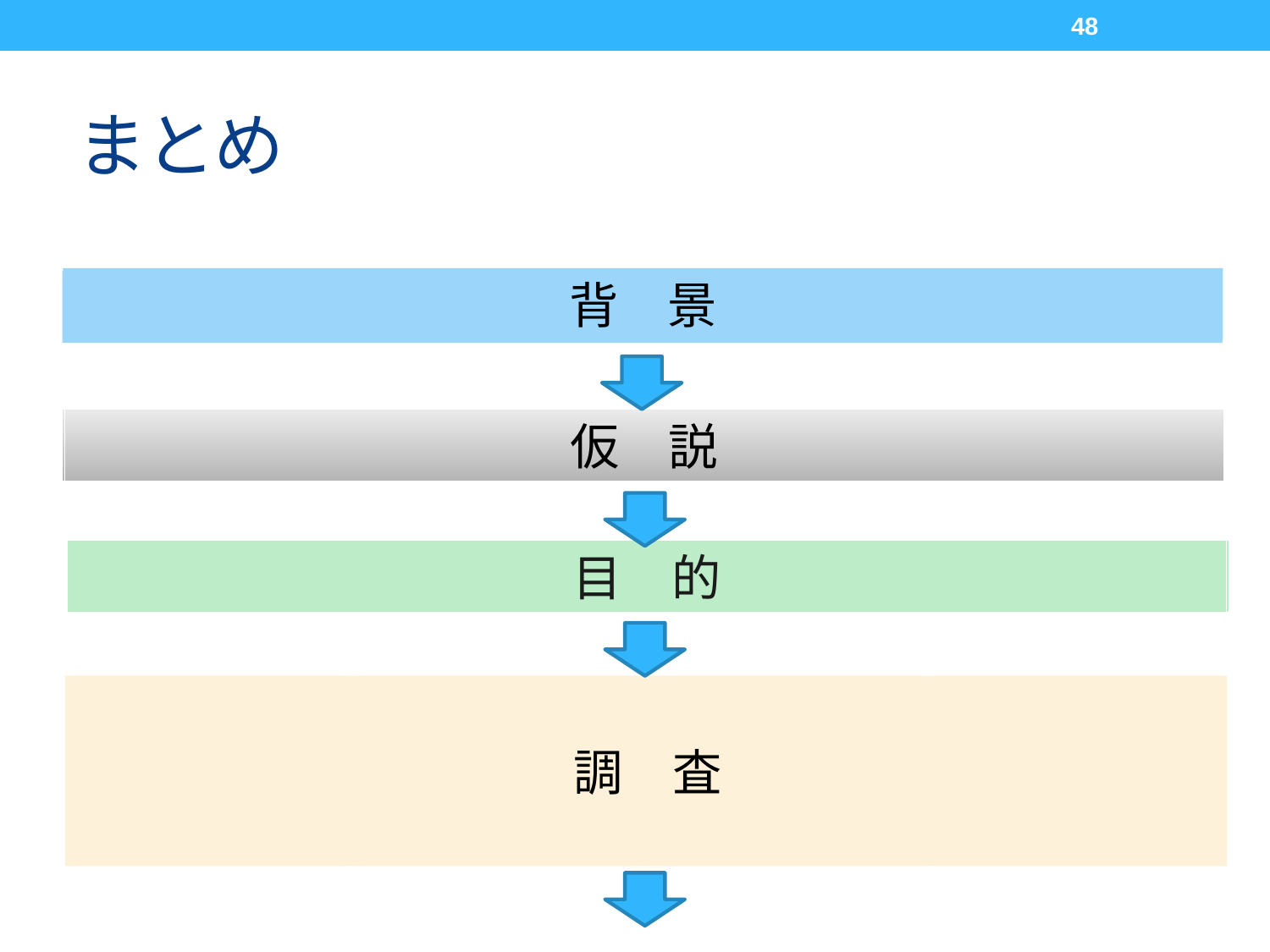

48
# まとめ
背　景
学内の駐輪場容量不足問題

置きっぱなし自転車が実質的な駐輪場容量を圧迫
仮　説

目　的
置きっぱなし自転車を減らし駐輪場混雑問題を解決

調　査

学内移動用自転車の
利用実態
学生の
自転車利用の意識
放置自転車と学内移動用自転車
駐輪場混雑と置きっぱなし自転車